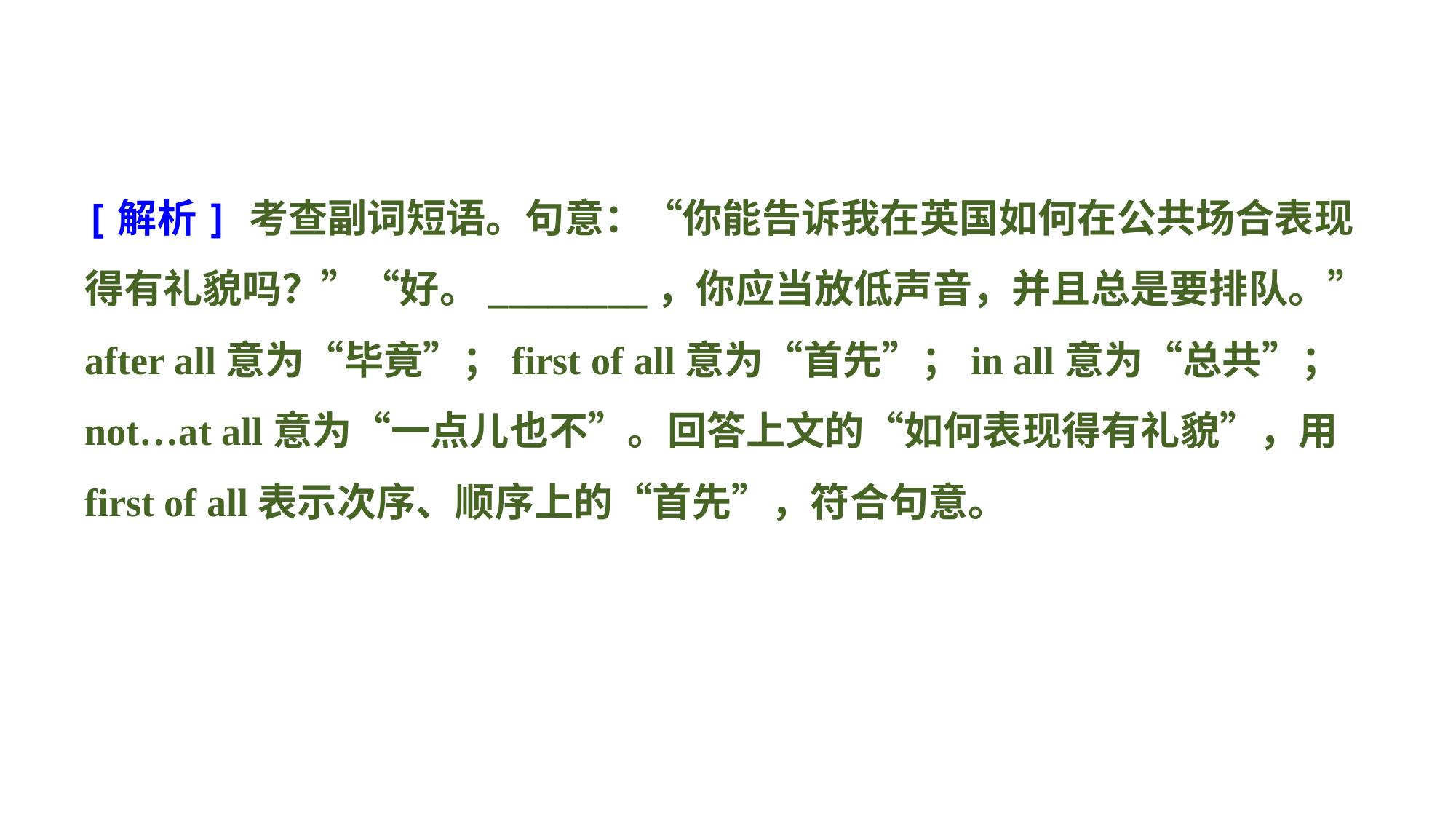

[解析] 考查副词短语。句意：“你能告诉我在英国如何在公共场合表现得有礼貌吗？”“好。________，你应当放低声音，并且总是要排队。”after all意为“毕竟”；first of all意为“首先”；in all意为“总共”；not…at all意为“一点儿也不”。回答上文的“如何表现得有礼貌”，用first of all表示次序、顺序上的“首先”，符合句意。